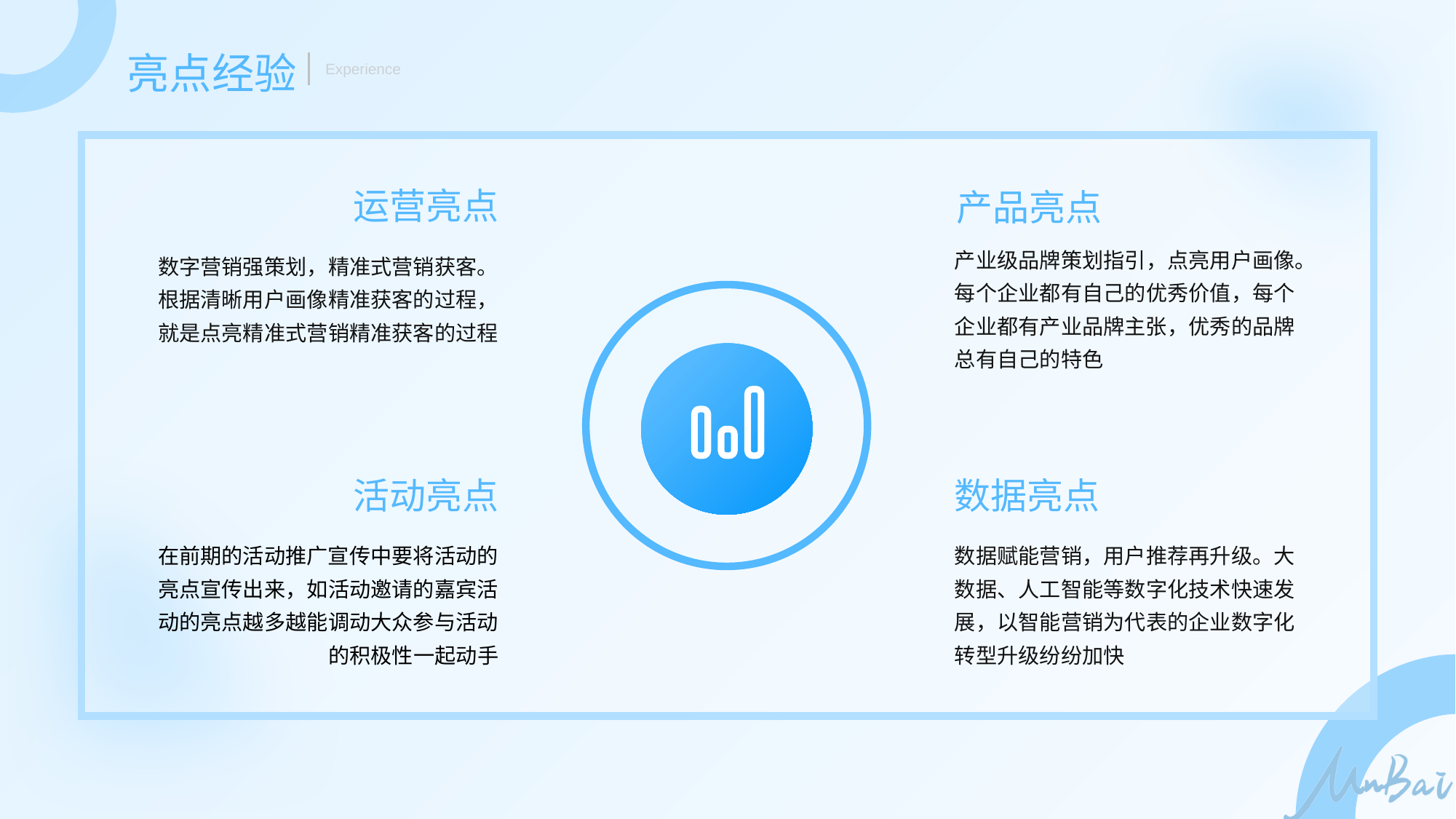

亮点经验
Experience

运营亮点
产品亮点
产业级品牌策划指引，点亮用户画像。每个企业都有自己的优秀价值，每个企业都有产业品牌主张，优秀的品牌总有自己的特色
数字营销强策划，精准式营销获客。根据清晰用户画像精准获客的过程，就是点亮精准式营销精准获客的过程

数据亮点
活动亮点
在前期的活动推广宣传中要将活动的亮点宣传出来，如活动邀请的嘉宾活动的亮点越多越能调动大众参与活动的积极性一起动手
数据赋能营销，用户推荐再升级。大数据、人工智能等数字化技术快速发展，以智能营销为代表的企业数字化转型升级纷纷加快